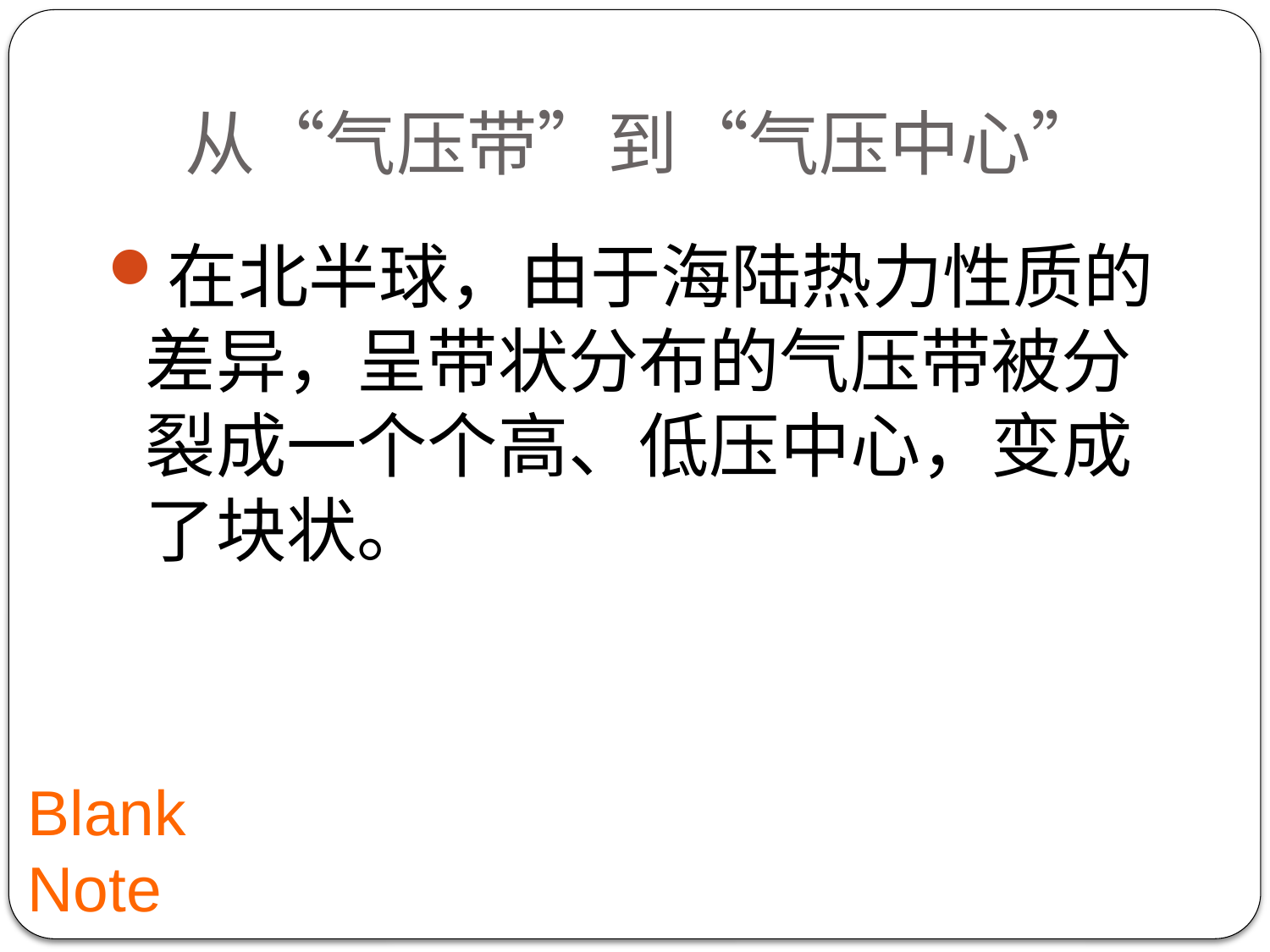

# 从“气压带”到“气压中心”
在北半球，由于海陆热力性质的差异，呈带状分布的气压带被分裂成一个个高、低压中心，变成了块状。
Blank
Note